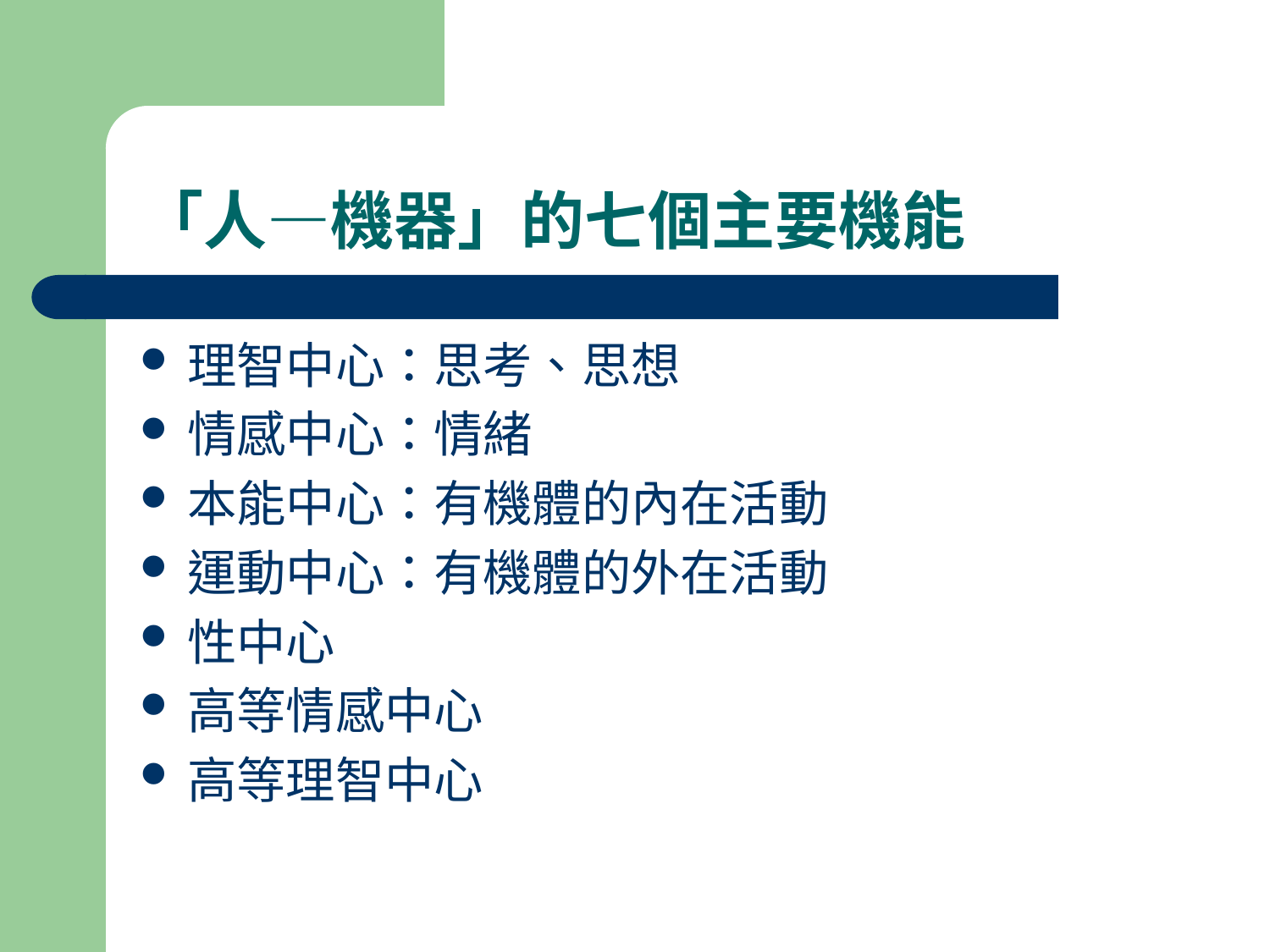

# 「人—機器」的七個主要機能
理智中心：思考、思想
情感中心：情緒
本能中心：有機體的內在活動
運動中心：有機體的外在活動
性中心
高等情感中心
高等理智中心